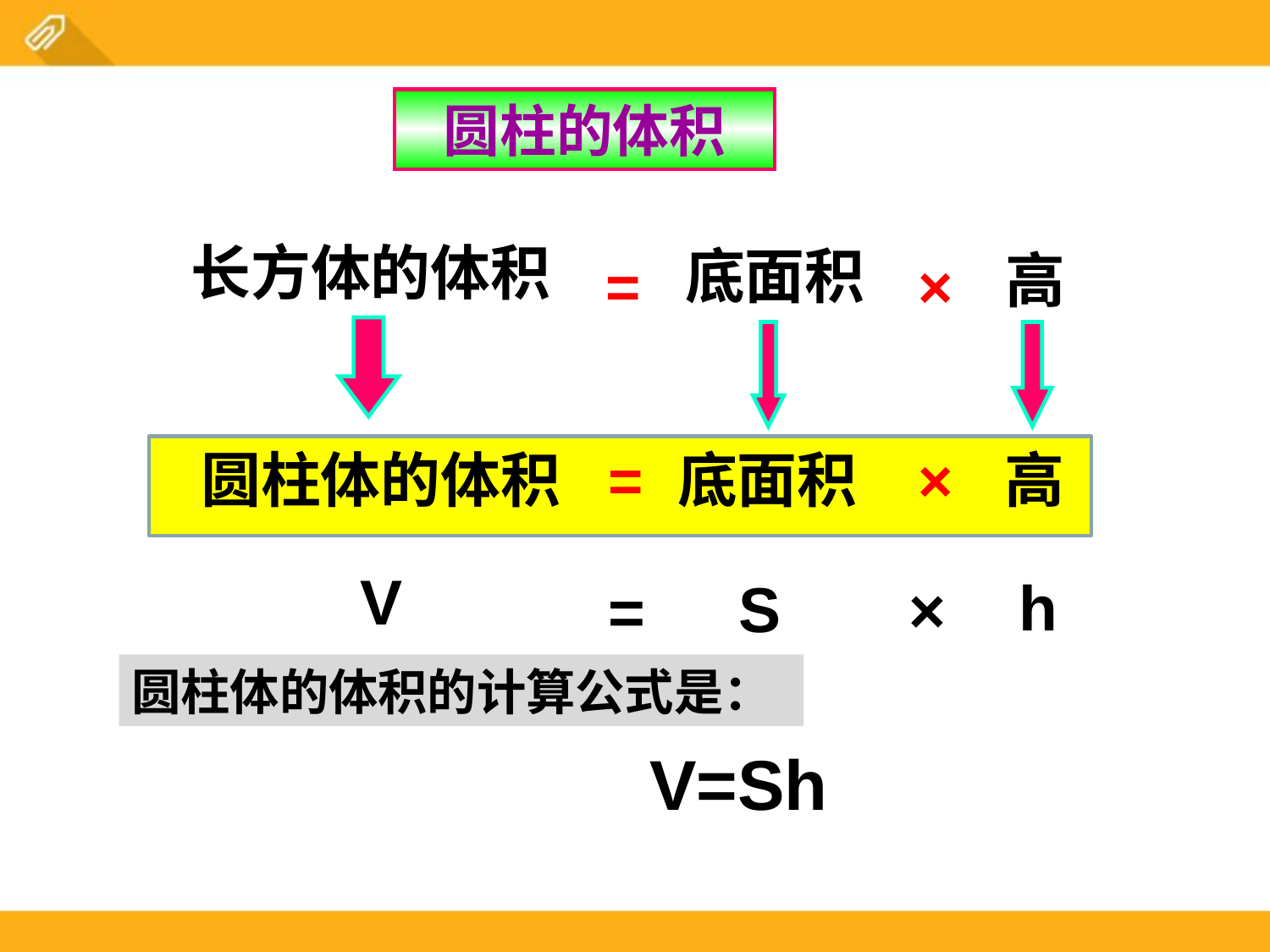

圆柱的体积
长方体的体积
底面积
高
=
×

圆柱体的体积

底面积

高

=
×
V
h
S
×
=
圆柱体的体积的计算公式是：
V=Sh